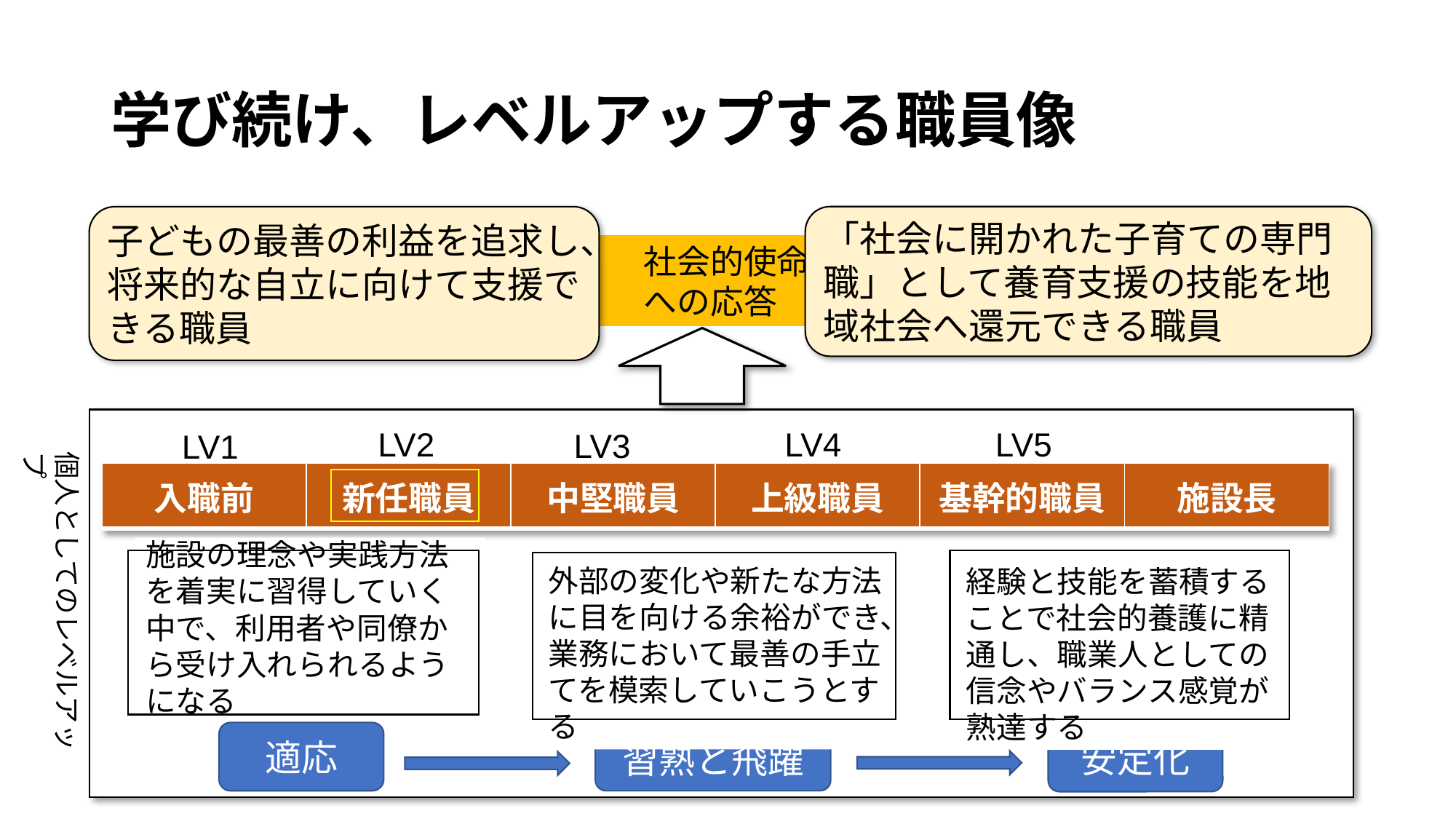

# 学び続け、レベルアップする職員像
「社会に開かれた子育ての専門職」として養育支援の技能を地域社会へ還元できる職員
子どもの最善の利益を追求し、将来的な自立に向けて支援できる職員
　　社会的使命
　　への応答

LV5
LV4
LV2
LV3
LV1
個人としてのレベルアップ
| 入職前 | 新任職員 | 中堅職員 | 上級職員 | 基幹的職員 | 施設長 |
| --- | --- | --- | --- | --- | --- |

施設の理念や実践方法を着実に習得していく中で、利用者や同僚から受け入れられるようになる

外部の変化や新たな方法に目を向ける余裕ができ、業務において最善の手立てを模索していこうとする
経験と技能を蓄積することで社会的養護に精通し、職業人としての信念やバランス感覚が熟達する
適応
安定化
習熟と飛躍